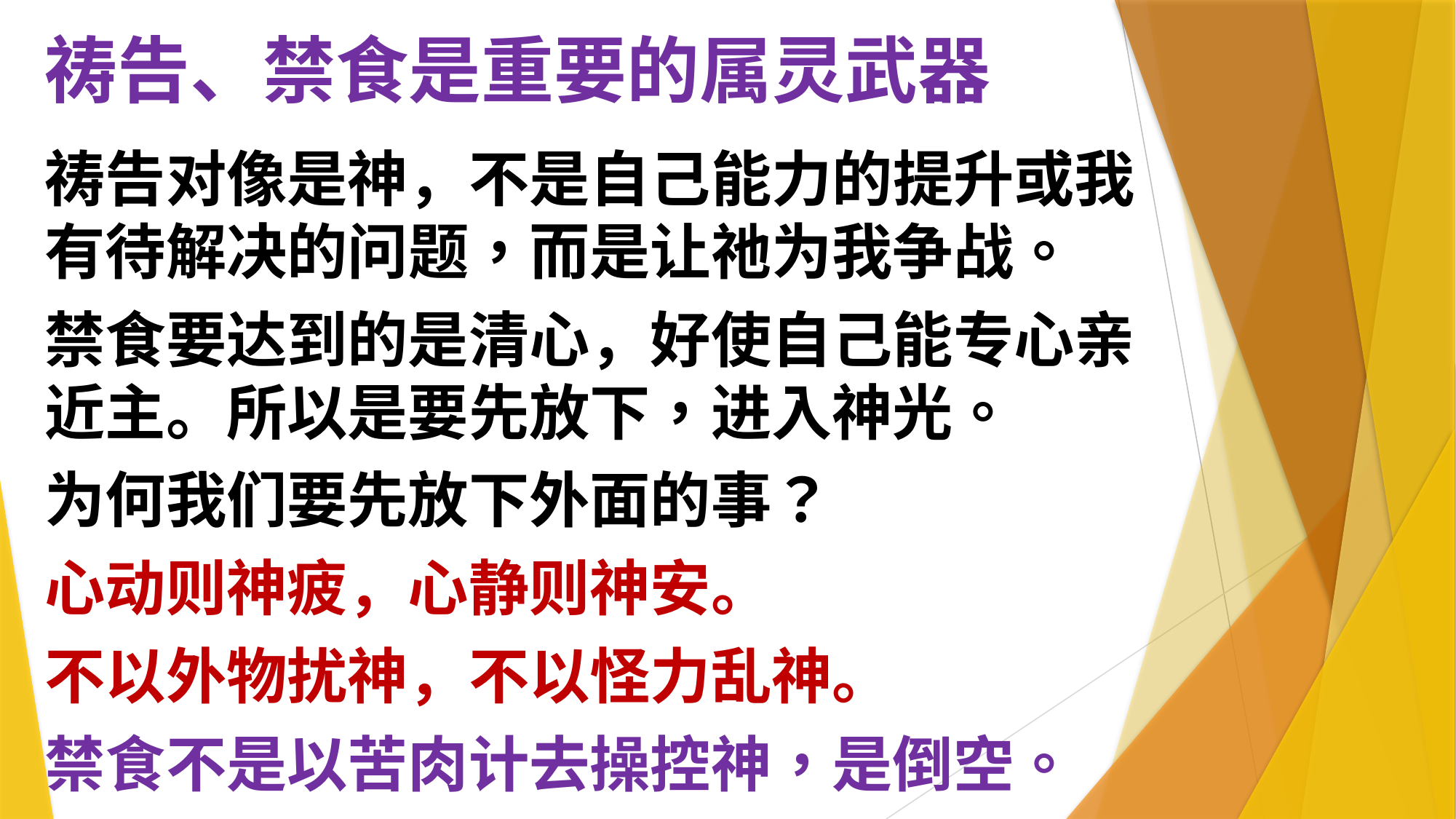

# 祷告、禁食是重要的属灵武器
祷告对像是神，不是自己能力的提升或我有待解决的问题，而是让祂为我争战。
禁食要达到的是清心，好使自己能专心亲近主。所以是要先放下，进入神光。
为何我们要先放下外面的事？
心动则神疲，心静则神安。
不以外物扰神，不以怪力乱神。
禁食不是以苦肉计去操控神，是倒空。